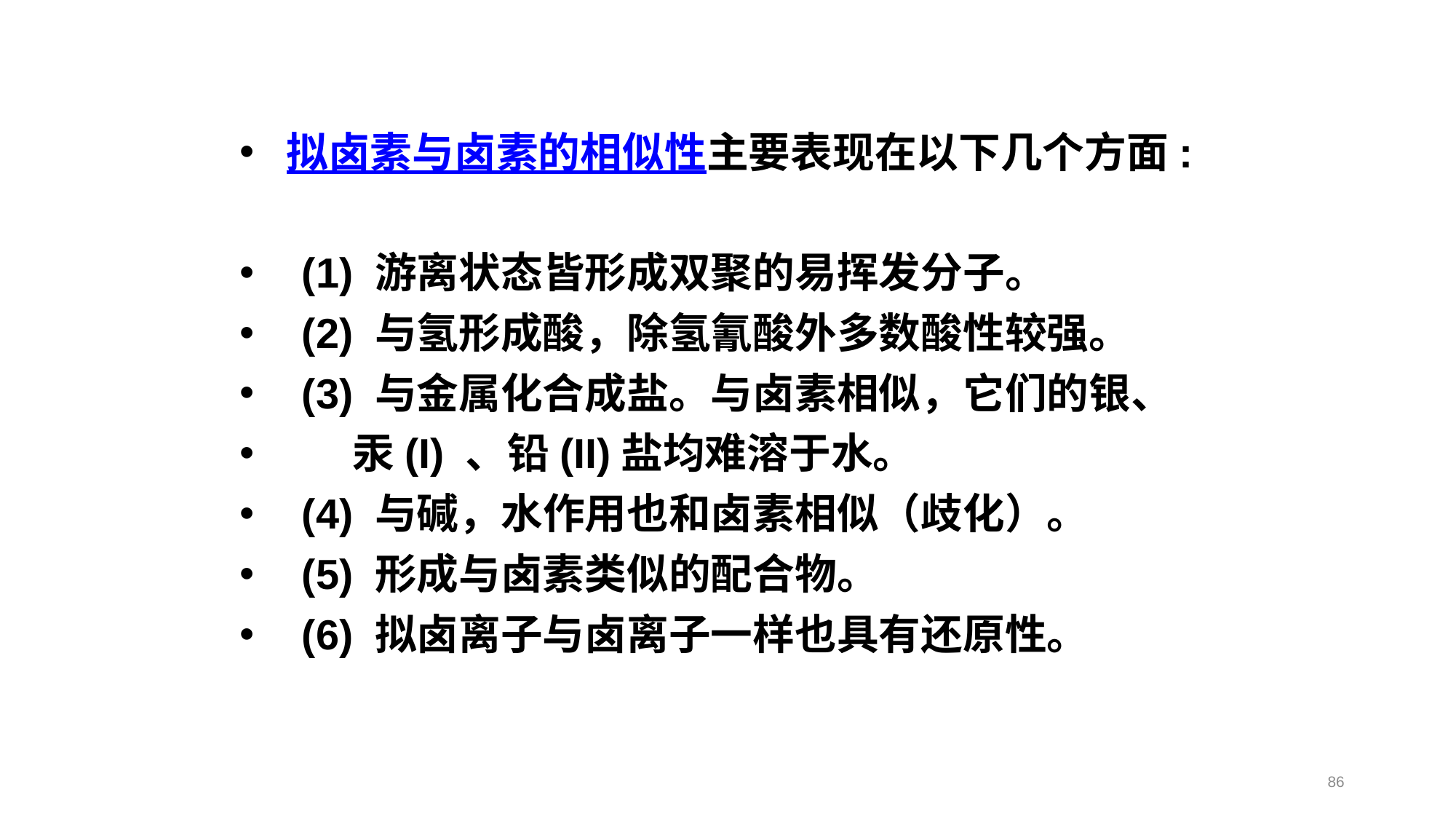

拟卤素与卤素的相似性主要表现在以下几个方面:

   (1) 游离状态皆形成双聚的易挥发分子。
   (2) 与氢形成酸，除氢氰酸外多数酸性较强。
   (3) 与金属化合成盐。与卤素相似，它们的银、
        汞(I) 、铅(II)盐均难溶于水。
   (4) 与碱，水作用也和卤素相似（歧化）。
   (5) 形成与卤素类似的配合物。
   (6) 拟卤离子与卤离子一样也具有还原性。
86